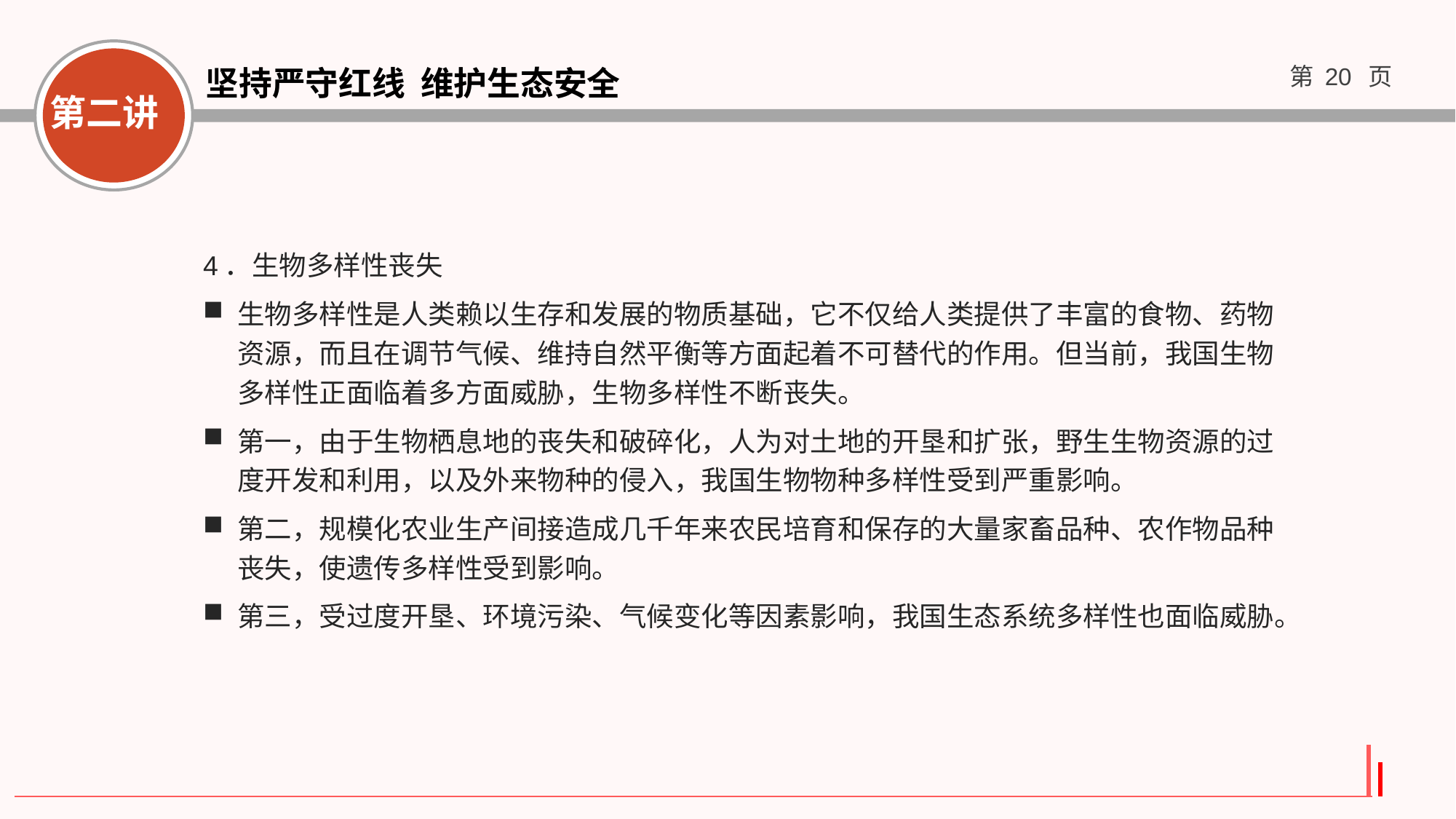

4．生物多样性丧失
生物多样性是人类赖以生存和发展的物质基础，它不仅给人类提供了丰富的食物、药物资源，而且在调节气候、维持自然平衡等方面起着不可替代的作用。但当前，我国生物多样性正面临着多方面威胁，生物多样性不断丧失。
第一，由于生物栖息地的丧失和破碎化，人为对土地的开垦和扩张，野生生物资源的过度开发和利用，以及外来物种的侵入，我国生物物种多样性受到严重影响。
第二，规模化农业生产间接造成几千年来农民培育和保存的大量家畜品种、农作物品种丧失，使遗传多样性受到影响。
第三，受过度开垦、环境污染、气候变化等因素影响，我国生态系统多样性也面临威胁。